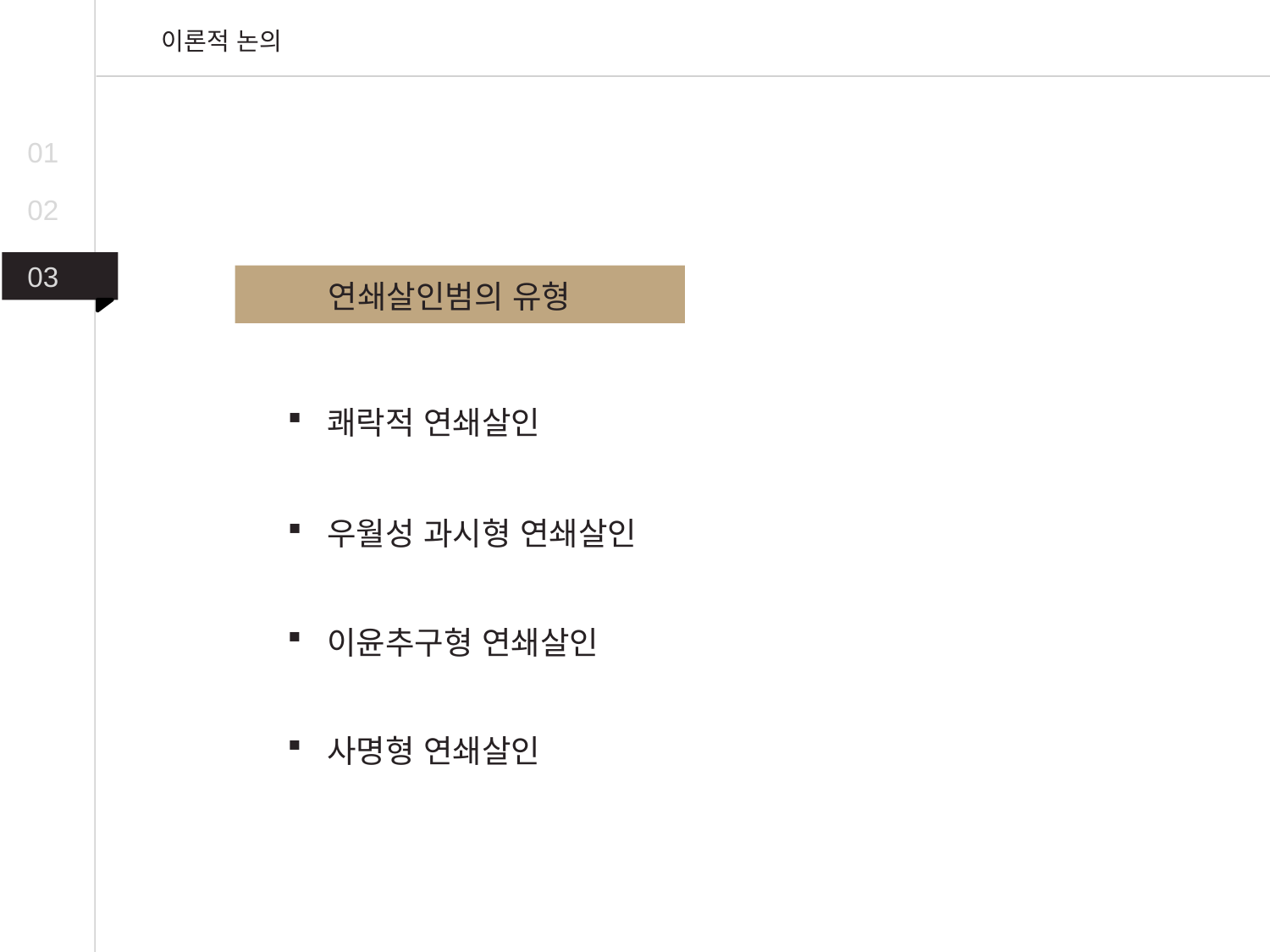

이론적 논의
01
02

03

연쇄살인범의 유형

쾌락적 연쇄살인
우월성 과시형 연쇄살인
이윤추구형 연쇄살인
사명형 연쇄살인